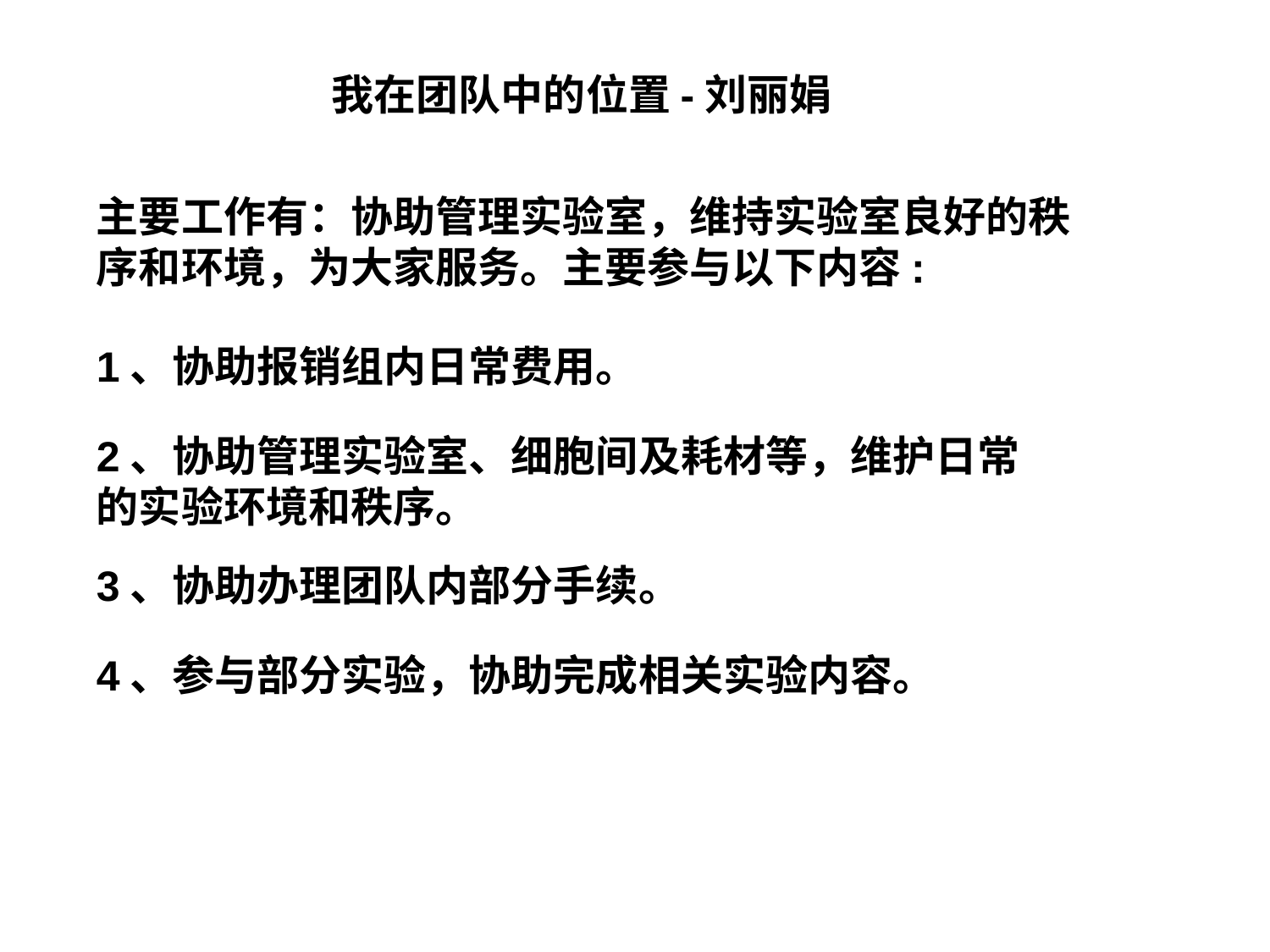

我在团队中的位置-刘丽娟
主要工作有：协助管理实验室，维持实验室良好的秩序和环境，为大家服务。主要参与以下内容:
1、协助报销组内日常费用。
2、协助管理实验室、细胞间及耗材等，维护日常的实验环境和秩序。
3、协助办理团队内部分手续。
4、参与部分实验，协助完成相关实验内容。